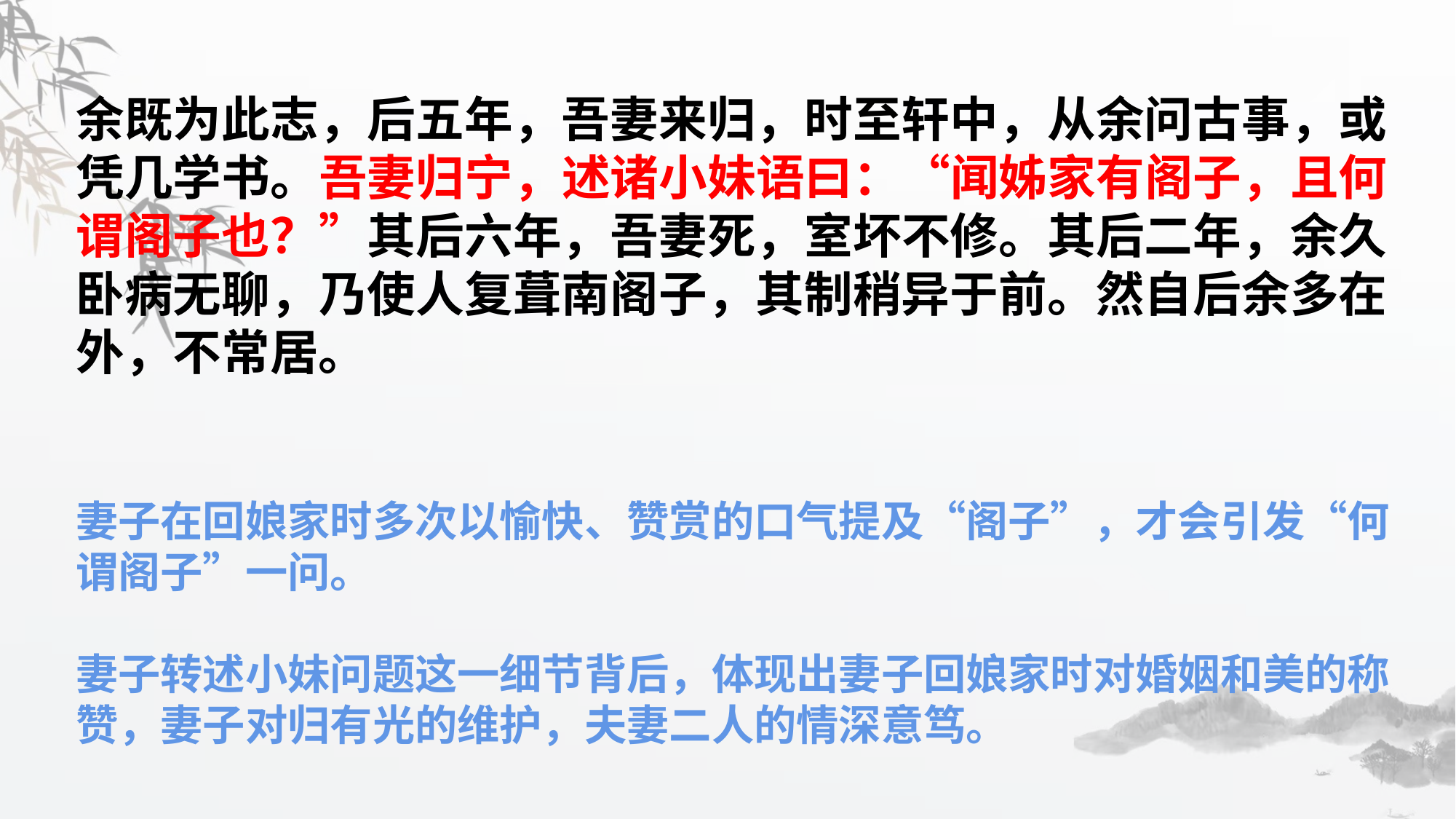

余既为此志，后五年，吾妻来归，时至轩中，从余问古事，或凭几学书。吾妻归宁，述诸小妹语曰：“闻姊家有阁子，且何谓阁子也？”其后六年，吾妻死，室坏不修。其后二年，余久卧病无聊，乃使人复葺南阁子，其制稍异于前。然自后余多在外，不常居。
妻子在回娘家时多次以愉快、赞赏的口气提及“阁子”，才会引发“何谓阁子”一问。

妻子转述小妹问题这一细节背后，体现出妻子回娘家时对婚姻和美的称赞，妻子对归有光的维护，夫妻二人的情深意笃。